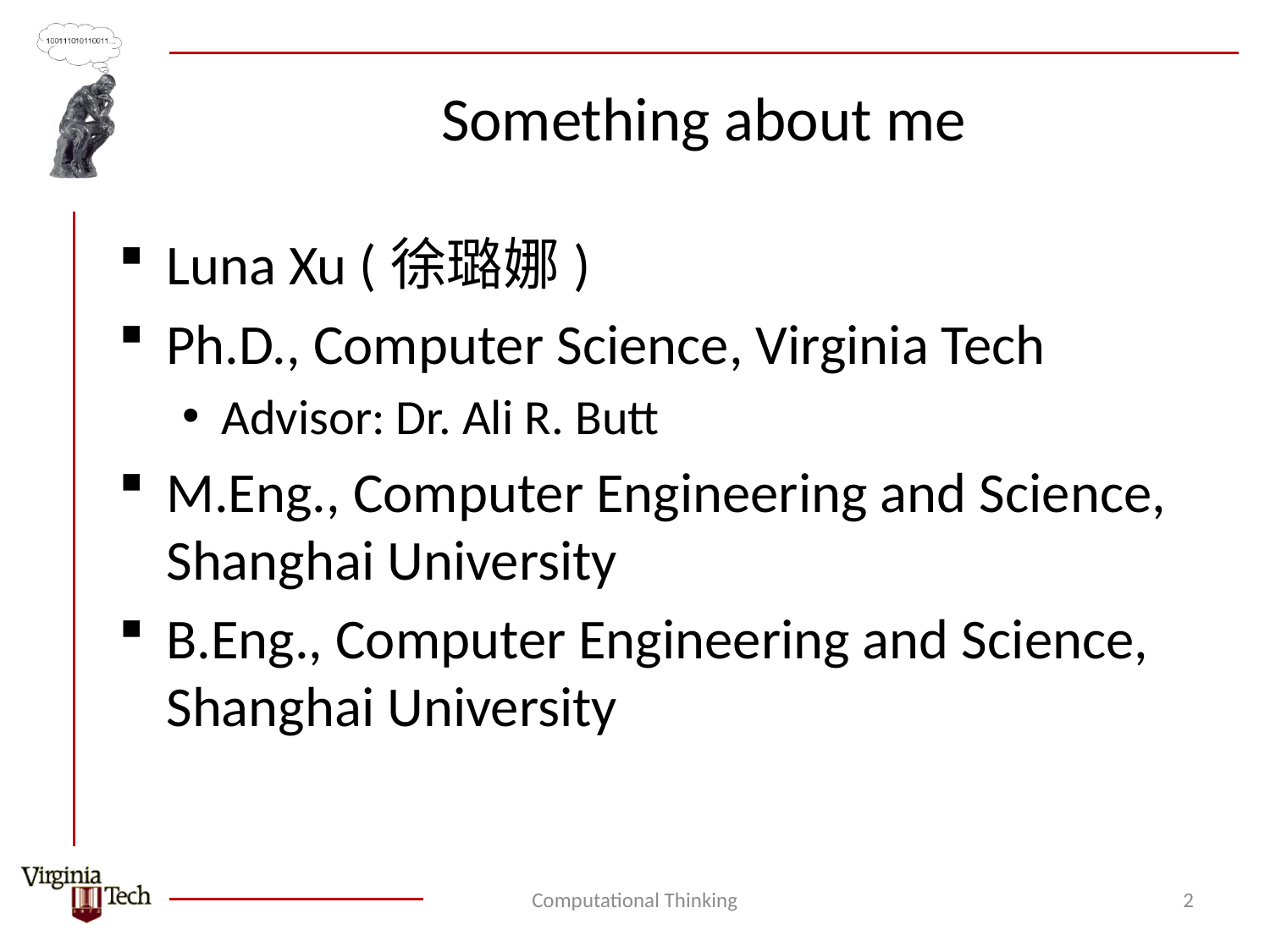

# Something about me
Luna Xu (徐璐娜)
Ph.D., Computer Science, Virginia Tech
Advisor: Dr. Ali R. Butt
M.Eng., Computer Engineering and Science, Shanghai University
B.Eng., Computer Engineering and Science, Shanghai University
Computational Thinking
2